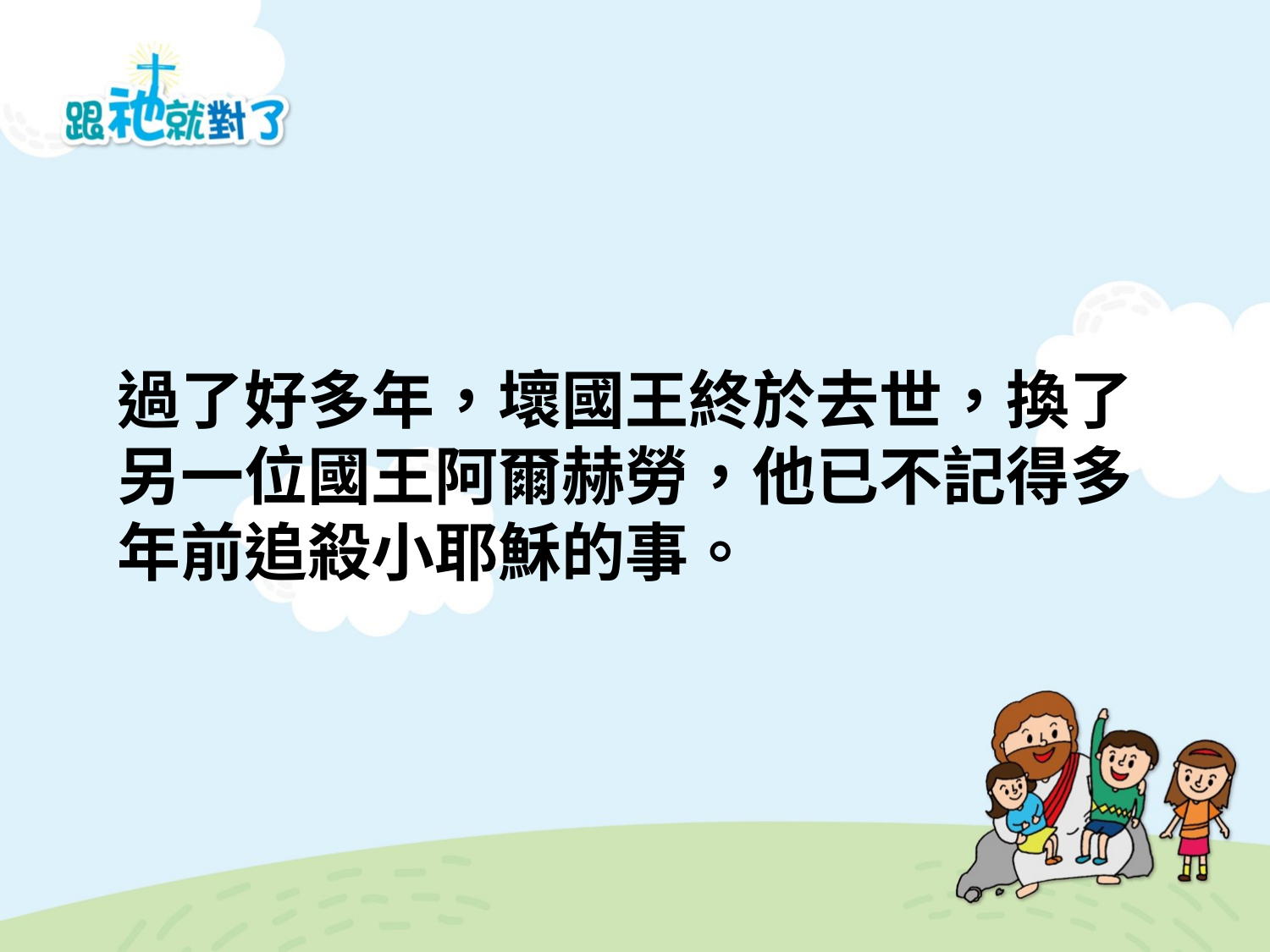

過了好多年，壞國王終於去世，換了另一位國王阿爾赫勞，他已不記得多年前追殺小耶穌的事。